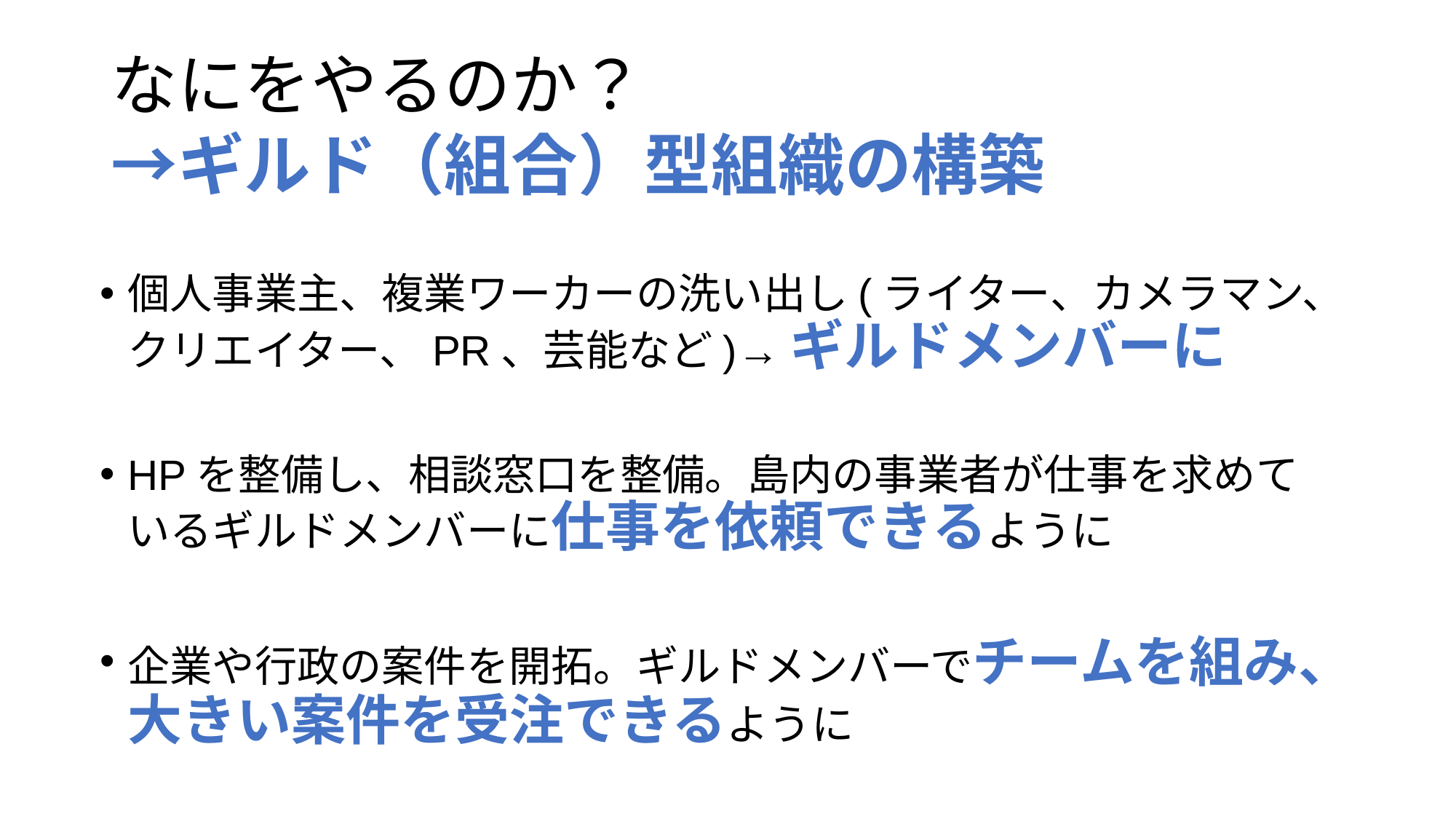

# なにをやるのか？ →ギルド（組合）型組織の構築
個人事業主、複業ワーカーの洗い出し(ライター、カメラマン、クリエイター、PR、芸能など)→ギルドメンバーに

HPを整備し、相談窓口を整備。島内の事業者が仕事を求めているギルドメンバーに仕事を依頼できるように

企業や行政の案件を開拓。ギルドメンバーでチームを組み、大きい案件を受注できるように